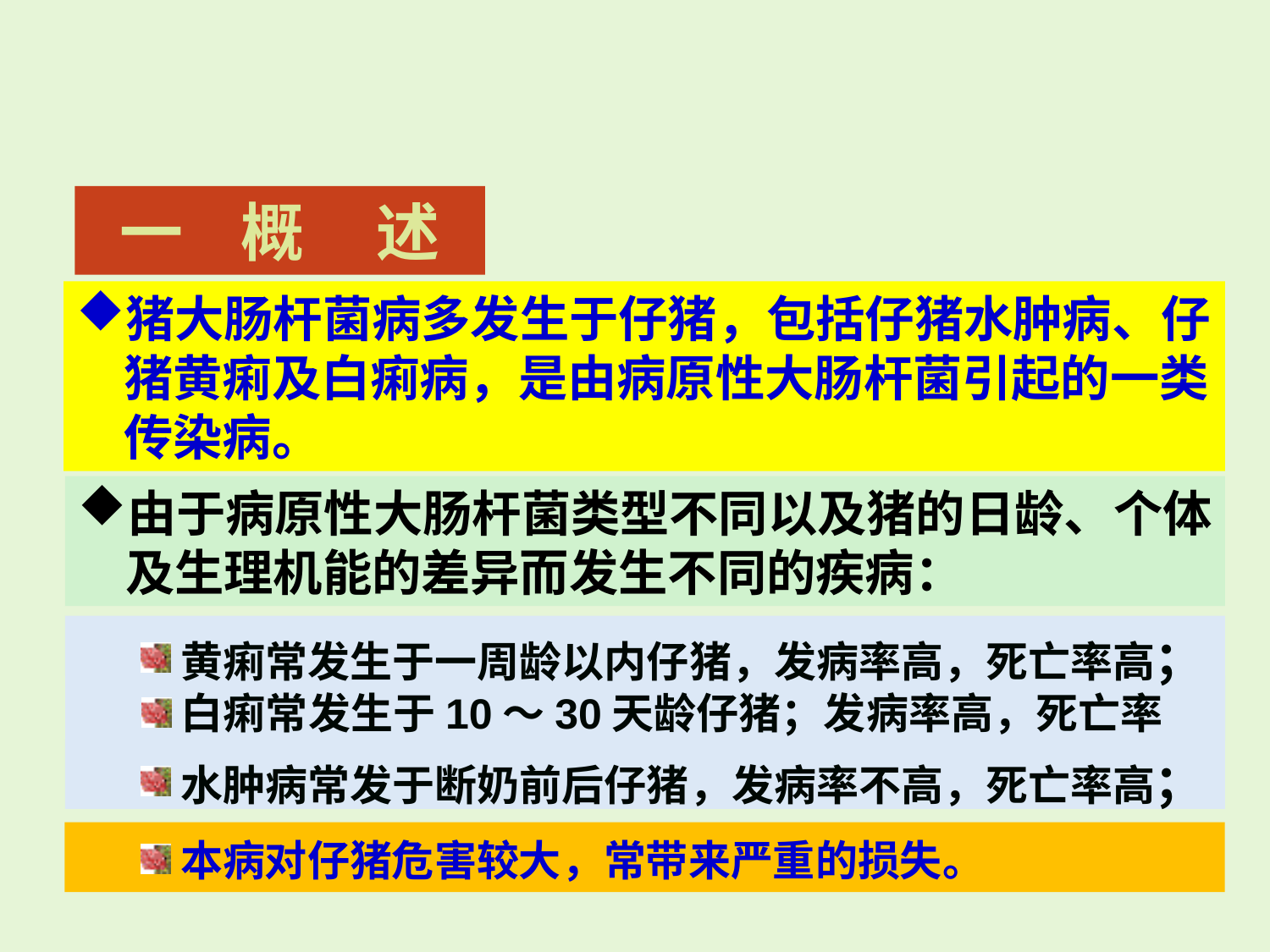

一    概     述
猪大肠杆菌病多发生于仔猪，包括仔猪水肿病、仔猪黄痢及白痢病，是由病原性大肠杆菌引起的一类传染病。
由于病原性大肠杆菌类型不同以及猪的日龄、个体及生理机能的差异而发生不同的疾病：
黄痢常发生于一周龄以内仔猪，发病率高，死亡率高；
白痢常发生于10～30天龄仔猪；发病率高，死亡率低；
水肿病常发于断奶前后仔猪，发病率不高，死亡率高；
本病对仔猪危害较大，常带来严重的损失。